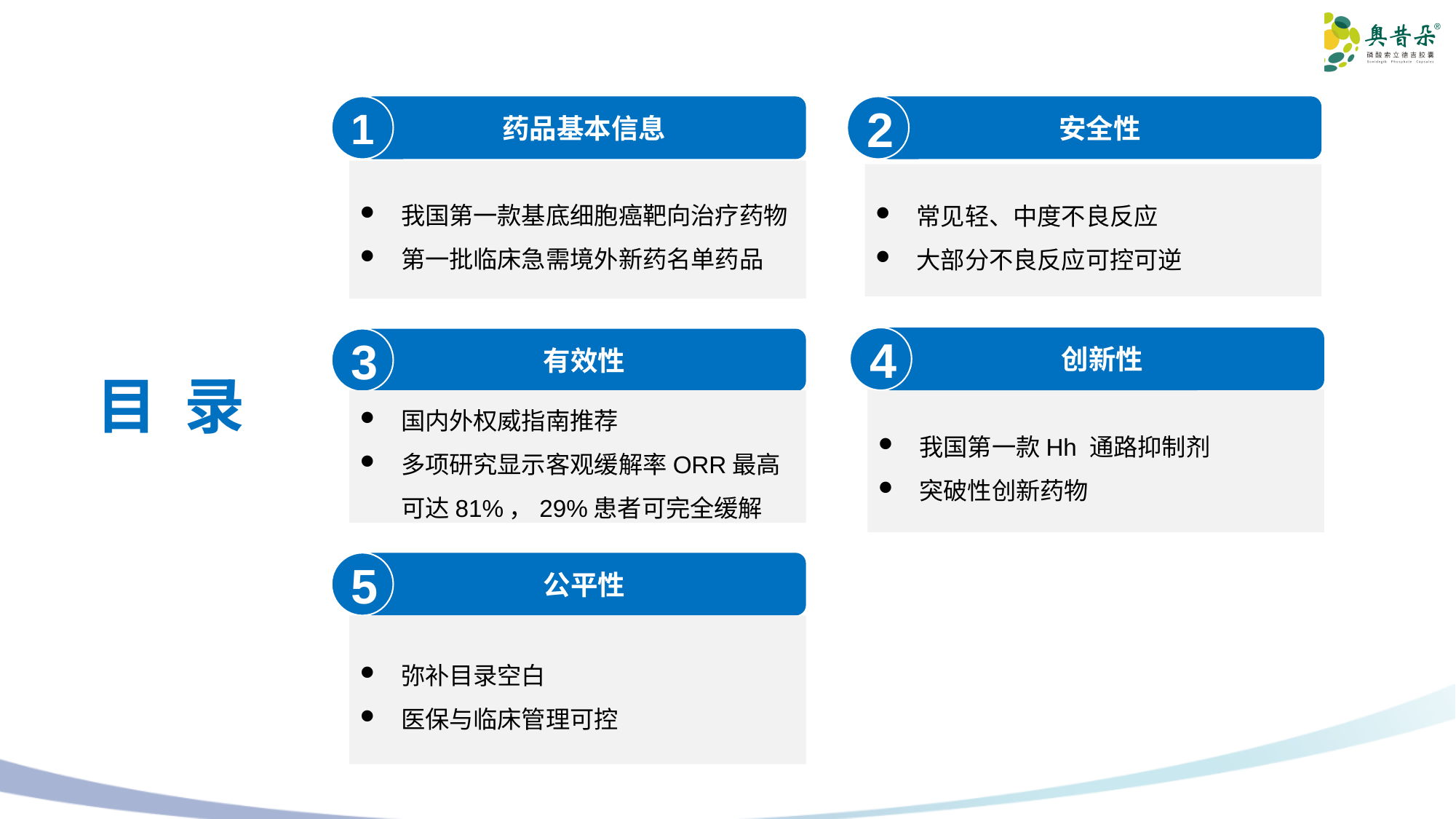

1
药品基本信息
2
安全性
我国第一款基底细胞癌靶向治疗药物
第一批临床急需境外新药名单药品
常见轻、中度不良反应
大部分不良反应可控可逆
4
创新性
3
有效性
# 目  录
我国第一款Hh 通路抑制剂
突破性创新药物
国内外权威指南推荐
多项研究显示客观缓解率ORR最高可达81%，29%患者可完全缓解
5
公平性
弥补目录空白
医保与临床管理可控